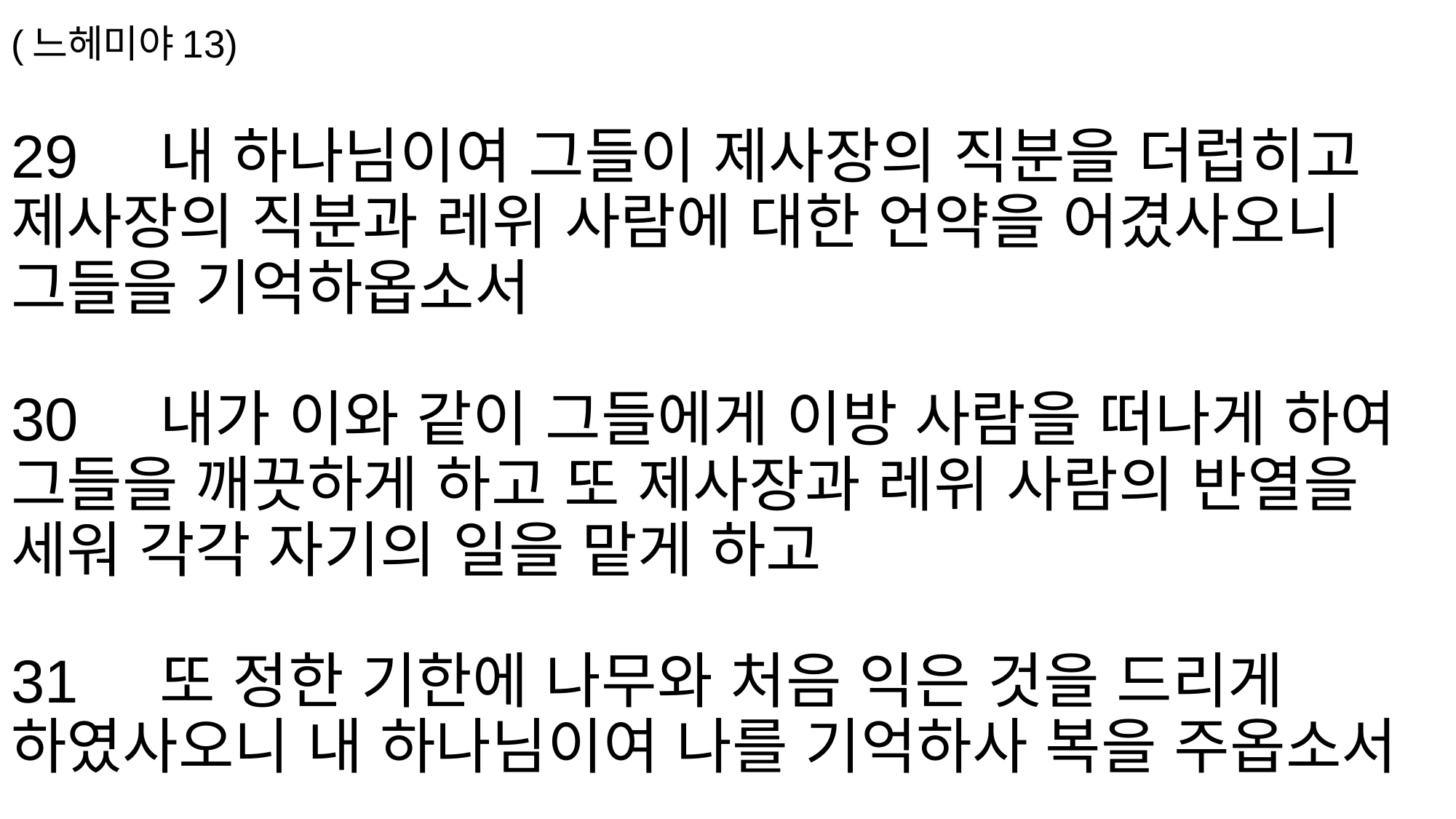

# (느헤미야13) 29    내 하나님이여 그들이 제사장의 직분을 더럽히고 제사장의 직분과 레위 사람에 대한 언약을 어겼사오니 그들을 기억하옵소서 30    내가 이와 같이 그들에게 이방 사람을 떠나게 하여 그들을 깨끗하게 하고 또 제사장과 레위 사람의 반열을 세워 각각 자기의 일을 맡게 하고 31    또 정한 기한에 나무와 처음 익은 것을 드리게 하였사오니 내 하나님이여 나를 기억하사 복을 주옵소서